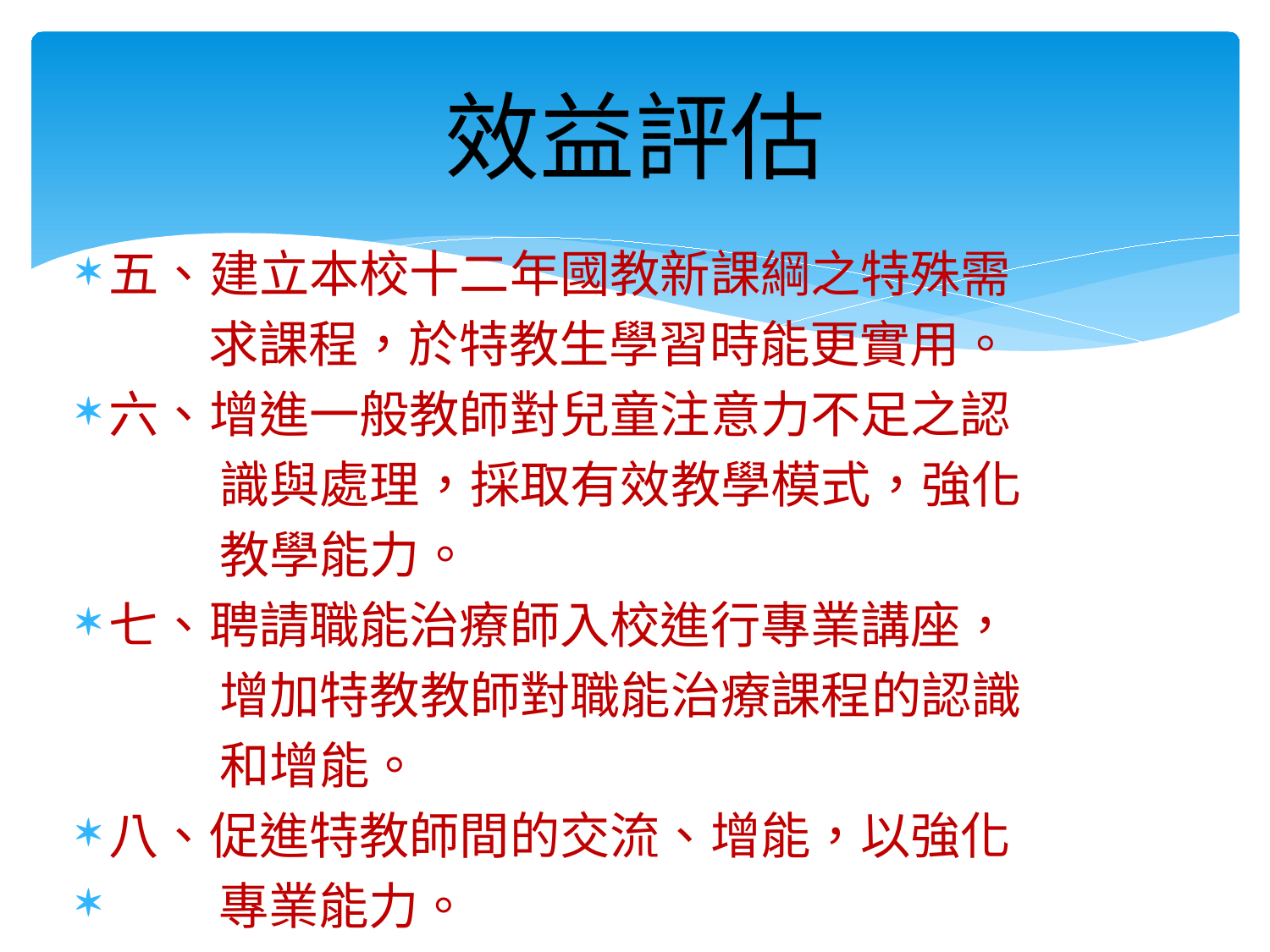

# 效益評估
五、建立本校十二年國教新課綱之特殊需
           求課程，於特教生學習時能更實用。
六、增進一般教師對兒童注意力不足之認
            識與處理，採取有效教學模式，強化
            教學能力。
七、聘請職能治療師入校進行專業講座，
            增加特教教師對職能治療課程的認識
            和增能。
八、促進特教師間的交流、增能，以強化
         專業能力。